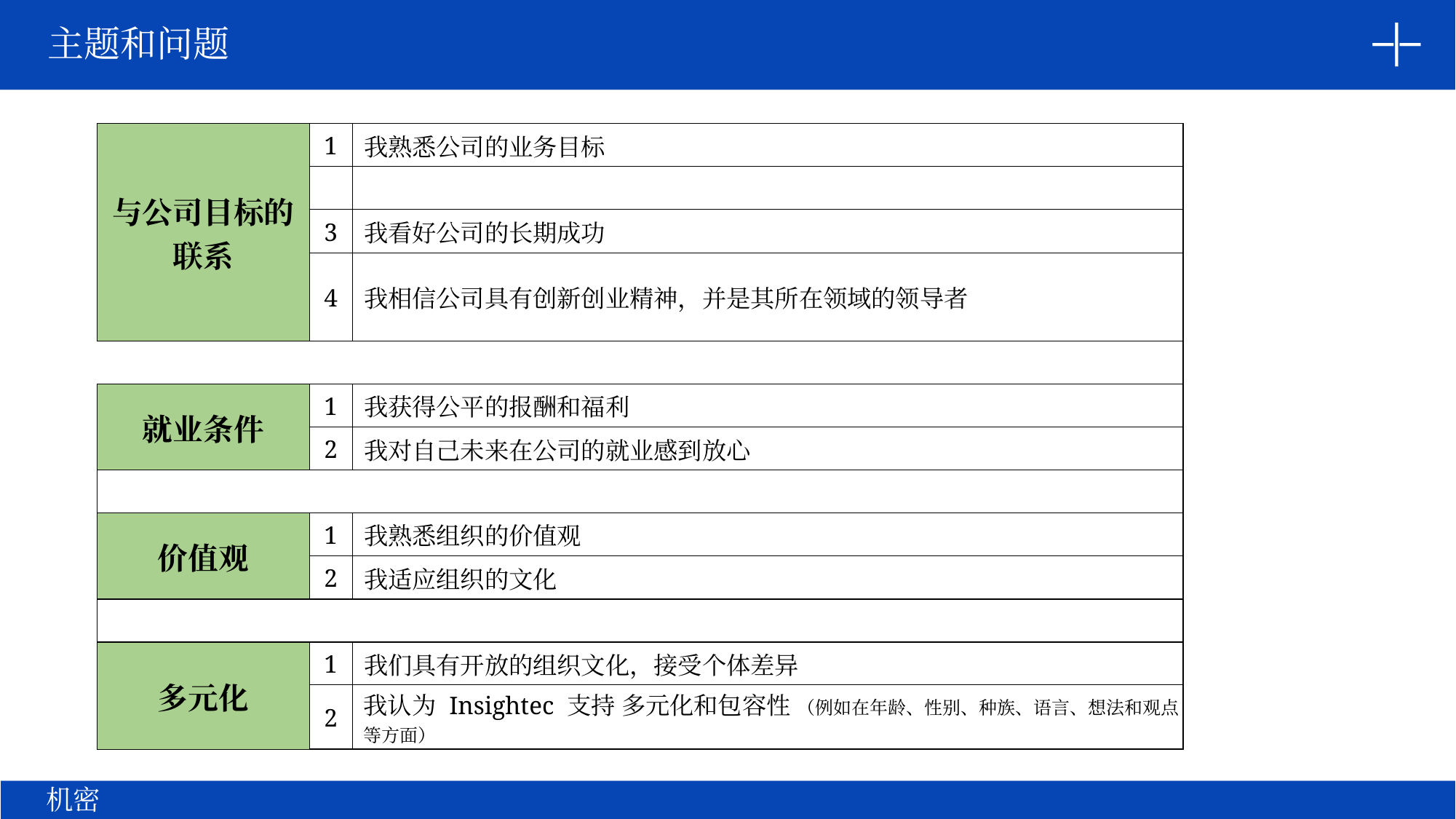

主题和问题
| 与公司目标的联系 | 1 | 我熟悉公司的业务目标 |
| --- | --- | --- |
|  |  |  |
|  | 3 | 我看好公司的长期成功 |
|  | 4 | 我相信公司具有创新创业精神，并是其所在领域的领导者 |
|  |  |  |
| 就业条件 | 1 | 我获得公平的报酬和福利 |
|  | 2 | 我对自己未来在公司的就业感到放心 |
|  |  |  |
| 价值观 | 1 | 我熟悉组织的价值观 |
|  | 2 | 我适应组织的文化 |
|  |  |  |
| 多元化 | 1 | 我们具有开放的组织文化，接受个体差异 |
|  | 2 | 我认为 Insightec 支持 多元化和包容性 （例如在年龄、性别、种族、语言、想法和观点等方面） |